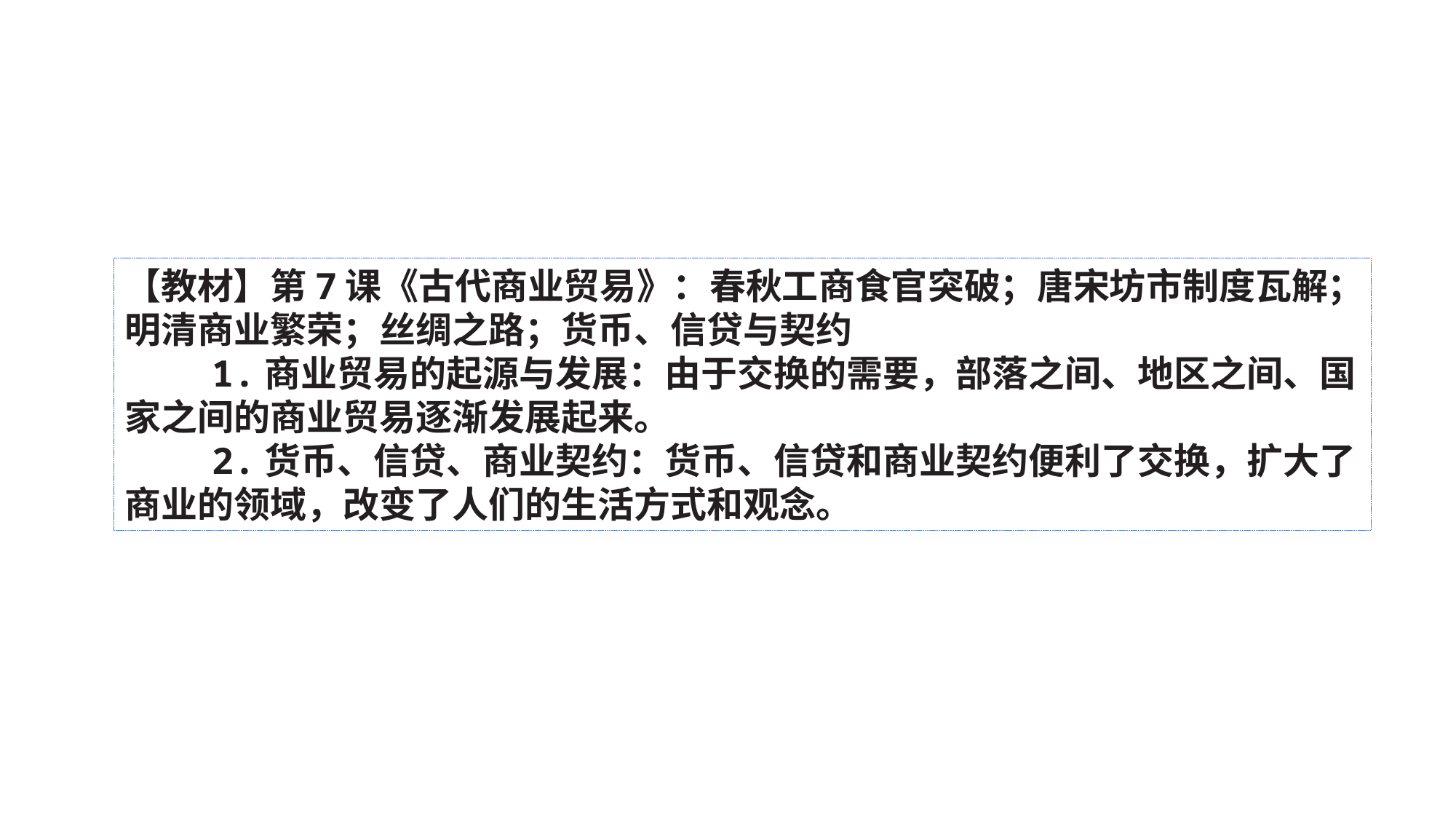

【教材】第7课《古代商业贸易》：春秋工商食官突破；唐宋坊市制度瓦解；明清商业繁荣；丝绸之路；货币、信贷与契约
    1.商业贸易的起源与发展：由于交换的需要，部落之间、地区之间、国家之间的商业贸易逐渐发展起来。
    2.货币、信贷、商业契约：货币、信贷和商业契约便利了交换，扩大了商业的领域，改变了人们的生活方式和观念。